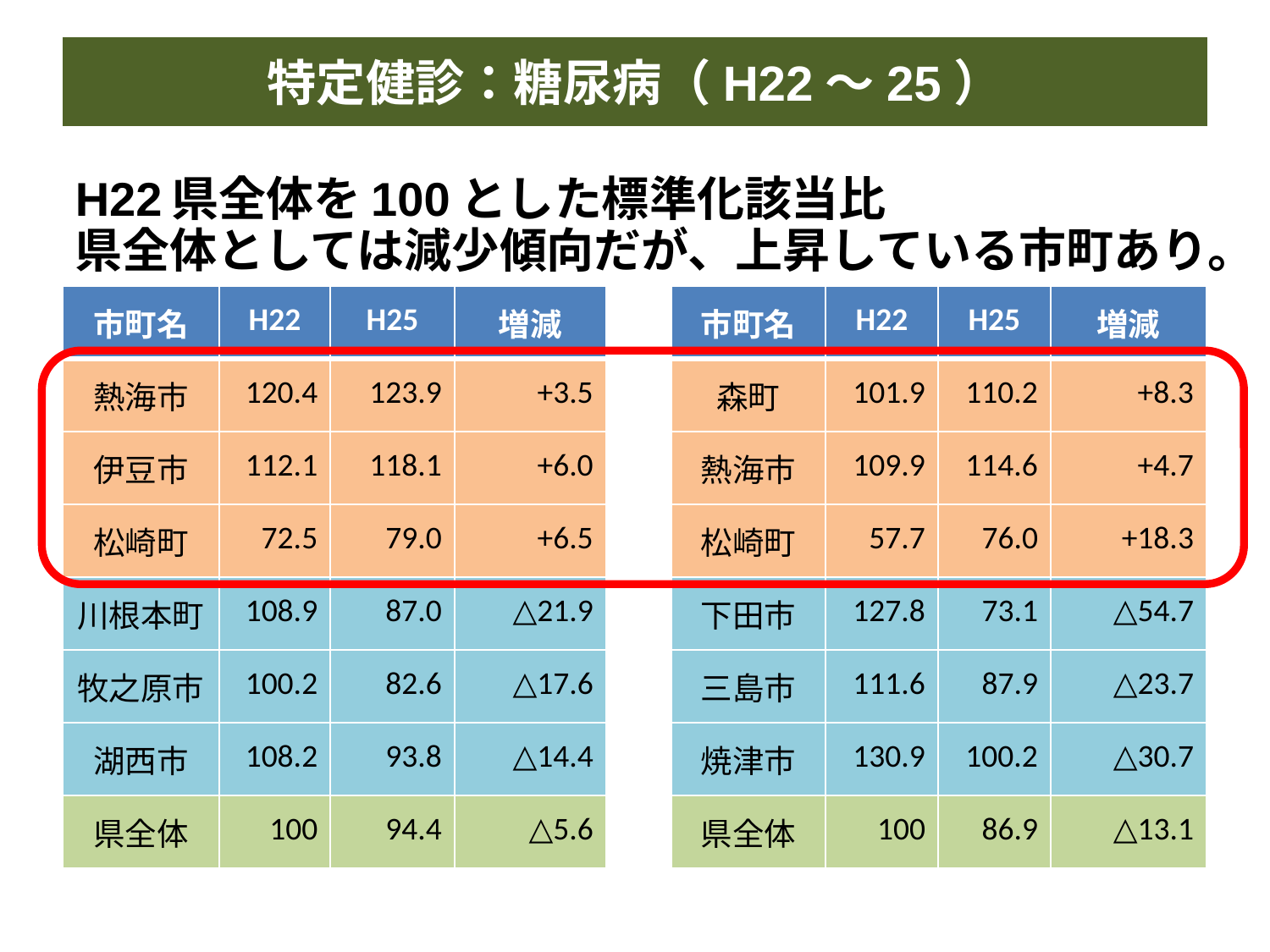

特定健診：糖尿病（H22～25）
H22県全体を100とした標準化該当比
県全体としては減少傾向だが、上昇している市町あり。
| 市町名 | H22 | H25 | 増減 |
| --- | --- | --- | --- |
| 熱海市 | 120.4 | 123.9 | +3.5 |
| 伊豆市 | 112.1 | 118.1 | +6.0 |
| 松崎町 | 72.5 | 79.0 | +6.5 |
| 川根本町 | 108.9 | 87.0 | △21.9 |
| 牧之原市 | 100.2 | 82.6 | △17.6 |
| 湖西市 | 108.2 | 93.8 | △14.4 |
| 県全体 | 100 | 94.4 | △5.6 |
| 市町名 | H22 | H25 | 増減 |
| --- | --- | --- | --- |
| 森町 | 101.9 | 110.2 | +8.3 |
| 熱海市 | 109.9 | 114.6 | +4.7 |
| 松崎町 | 57.7 | 76.0 | +18.3 |
| 下田市 | 127.8 | 73.1 | △54.7 |
| 三島市 | 111.6 | 87.9 | △23.7 |
| 焼津市 | 130.9 | 100.2 | △30.7 |
| 県全体 | 100 | 86.9 | △13.1 |